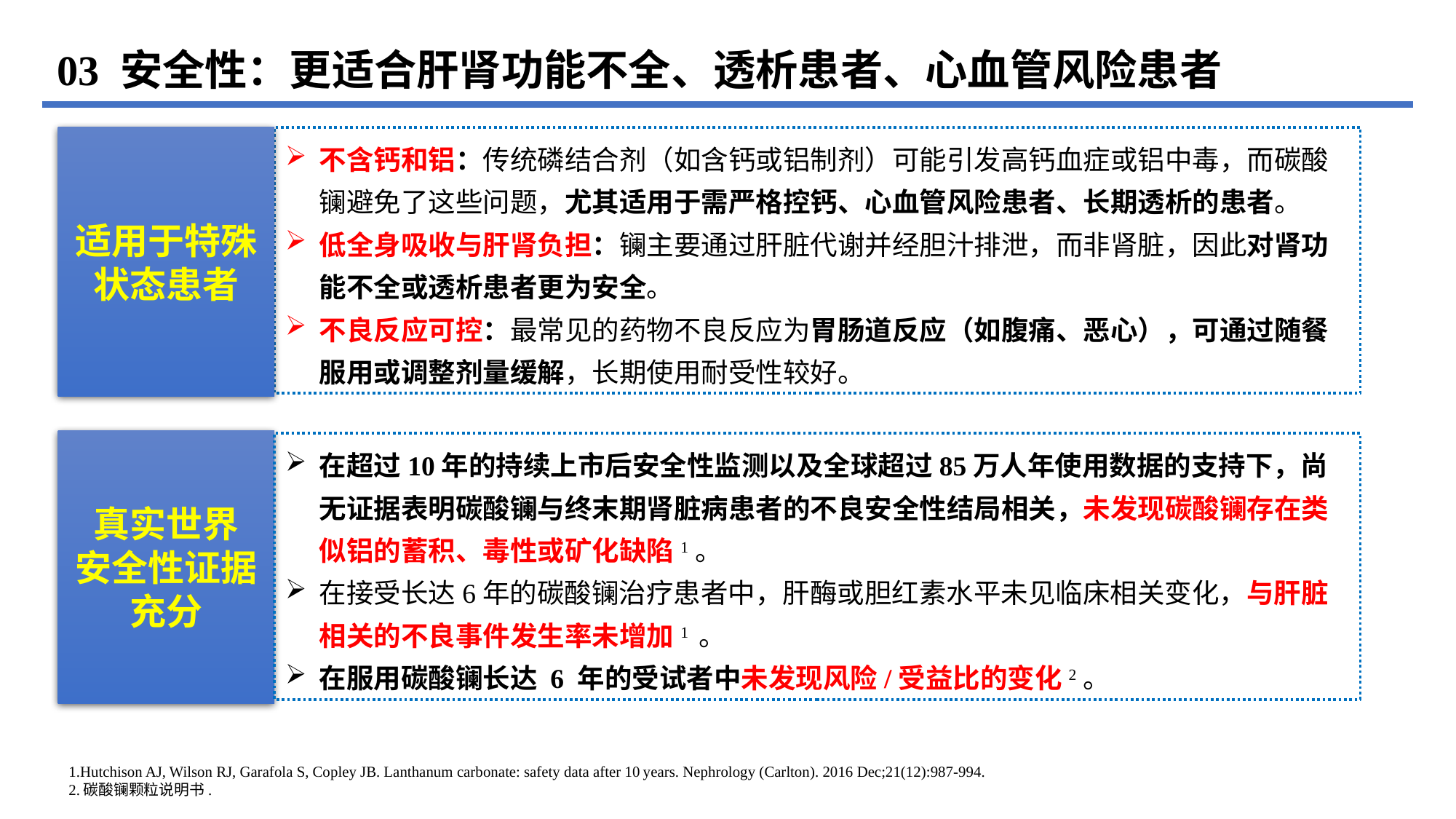

03 安全性：更适合肝肾功能不全、透析患者、心血管风险患者
适用于特殊状态患者
不含钙和铝：传统磷结合剂（如含钙或铝制剂）可能引发高钙血症或铝中毒，而碳酸镧避免了这些问题，尤其适用于需严格控钙、心血管风险患者、长期透析的患者。
低全身吸收与肝肾负担：镧主要通过肝脏代谢并经胆汁排泄，而非肾脏，因此对肾功能不全或透析患者更为安全。
不良反应可控：最常见的药物不良反应为胃肠道反应（如腹痛、恶心），可通过随餐服用或调整剂量缓解，长期使用耐受性较好。
真实世界
安全性证据充分
在超过10年的持续上市后安全性监测以及全球超过85万人年使用数据的支持下，尚无证据表明碳酸镧与终末期肾脏病患者的不良安全性结局相关，未发现碳酸镧存在类似铝的蓄积、毒性或矿化缺陷1。
在接受长达6年的碳酸镧治疗患者中，肝酶或胆红素水平未见临床相关变化，与肝脏相关的不良事件发生率未增加1 。
在服用碳酸镧长达 6 年的受试者中未发现风险/受益比的变化2。
1.Hutchison AJ, Wilson RJ, Garafola S, Copley JB. Lanthanum carbonate: safety data after 10 years. Nephrology (Carlton). 2016 Dec;21(12):987-994.
2.碳酸镧颗粒说明书.